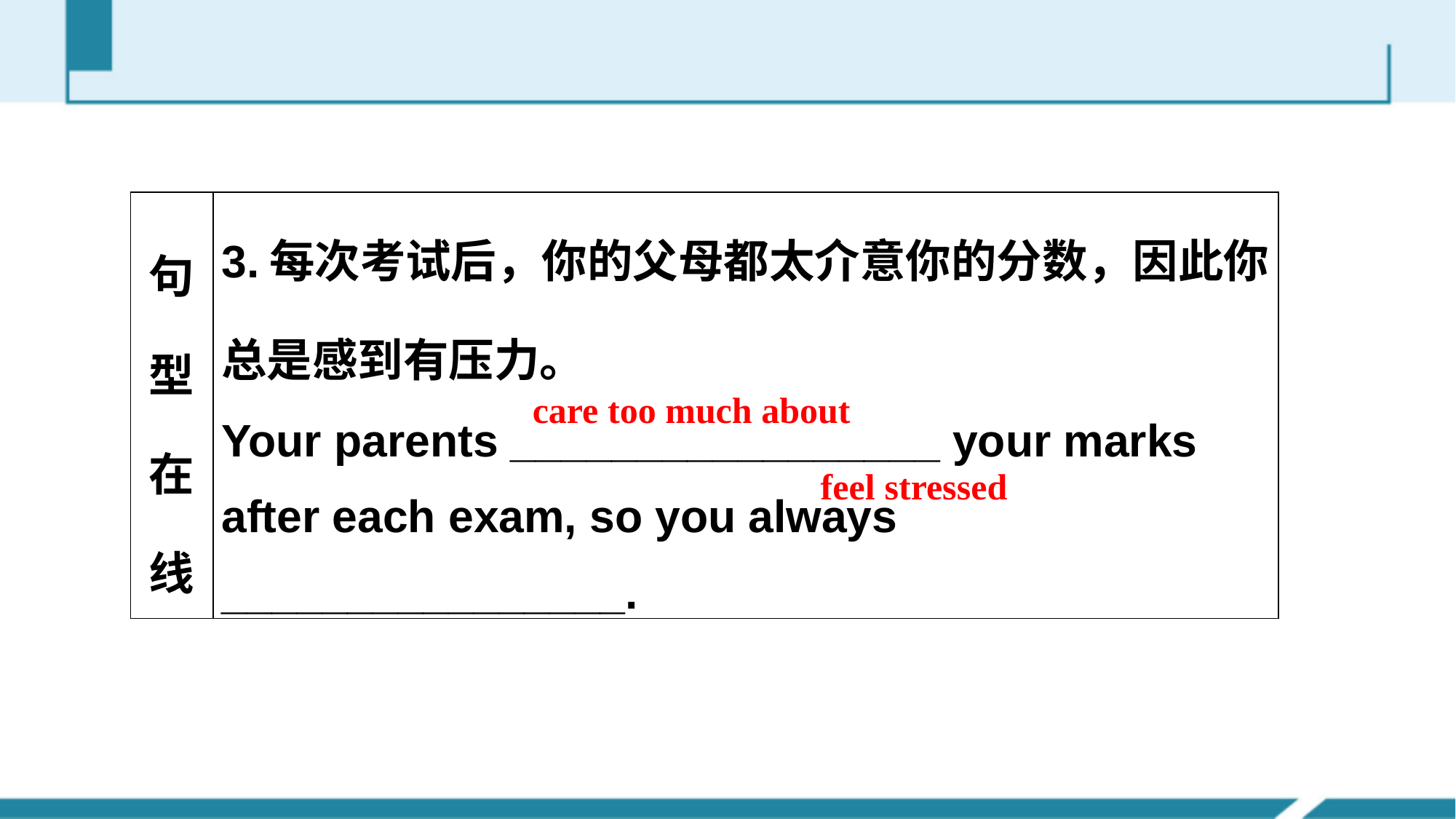

| 句型在线 | 3.每次考试后，你的父母都太介意你的分数，因此你总是感到有压力。 Your parents \_\_\_\_\_\_\_\_\_\_\_\_\_\_\_\_\_ your marks after each exam, so you always \_\_\_\_\_\_\_\_\_\_\_\_\_\_\_\_. |
| --- | --- |
care too much about
feel stressed